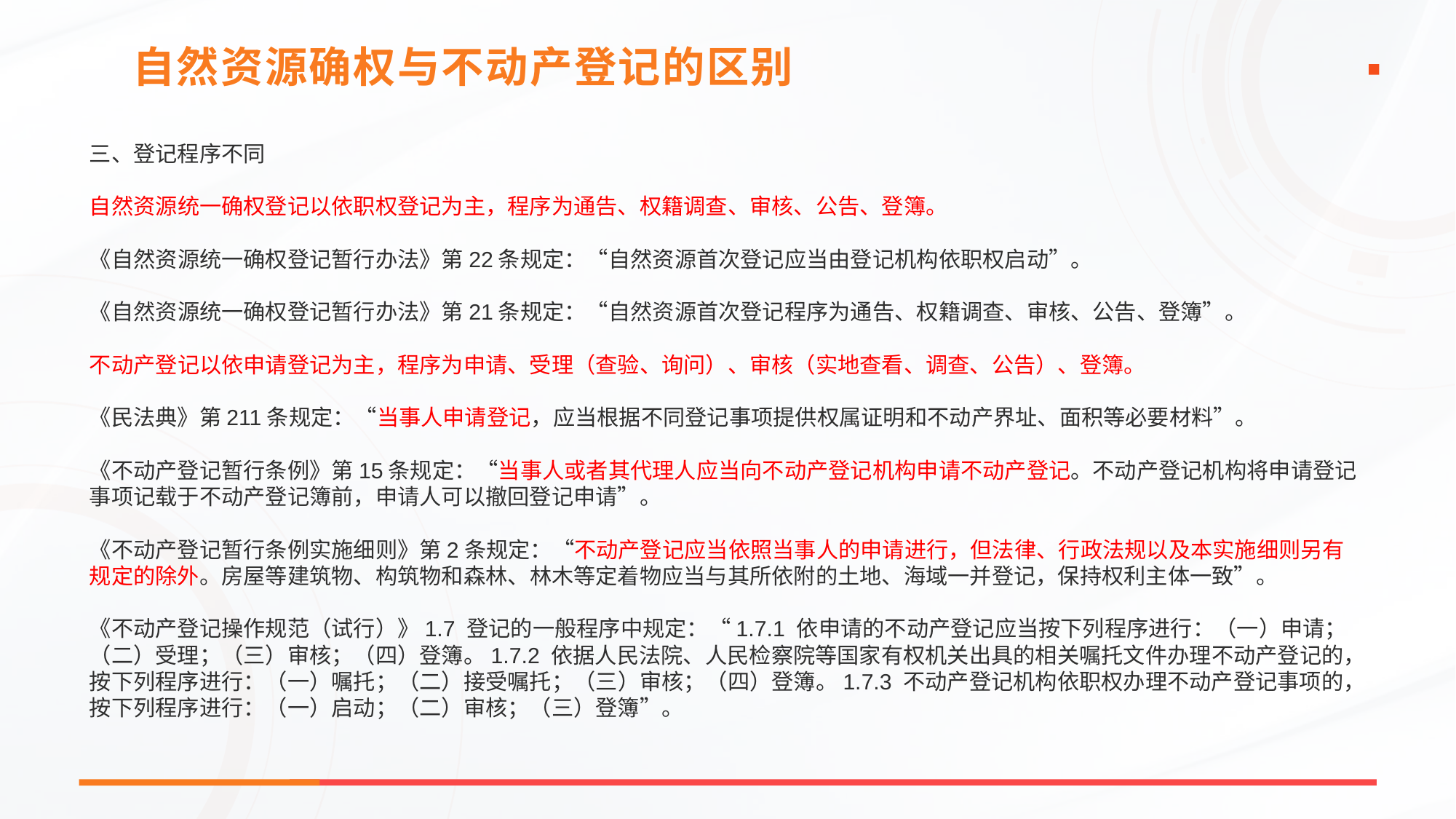

自然资源确权与不动产登记的区别
三、登记程序不同

自然资源统一确权登记以依职权登记为主，程序为通告、权籍调查、审核、公告、登簿。

《自然资源统一确权登记暂行办法》第22条规定：“自然资源首次登记应当由登记机构依职权启动”。

《自然资源统一确权登记暂行办法》第21条规定：“自然资源首次登记程序为通告、权籍调查、审核、公告、登簿”。

不动产登记以依申请登记为主，程序为申请、受理（查验、询问）、审核（实地查看、调查、公告）、登簿。

《民法典》第211条规定：“当事人申请登记，应当根据不同登记事项提供权属证明和不动产界址、面积等必要材料”。

《不动产登记暂行条例》第15条规定：“当事人或者其代理人应当向不动产登记机构申请不动产登记。不动产登记机构将申请登记事项记载于不动产登记簿前，申请人可以撤回登记申请”。

《不动产登记暂行条例实施细则》第2条规定：“不动产登记应当依照当事人的申请进行，但法律、行政法规以及本实施细则另有规定的除外。房屋等建筑物、构筑物和森林、林木等定着物应当与其所依附的土地、海域一并登记，保持权利主体一致”。

《不动产登记操作规范（试行）》1.7 登记的一般程序中规定：“1.7.1 依申请的不动产登记应当按下列程序进行：（一）申请；（二）受理；（三）审核；（四）登簿。1.7.2 依据人民法院、人民检察院等国家有权机关出具的相关嘱托文件办理不动产登记的，按下列程序进行：（一）嘱托；（二）接受嘱托；（三）审核；（四）登簿。1.7.3 不动产登记机构依职权办理不动产登记事项的，按下列程序进行：（一）启动；（二）审核；（三）登簿”。